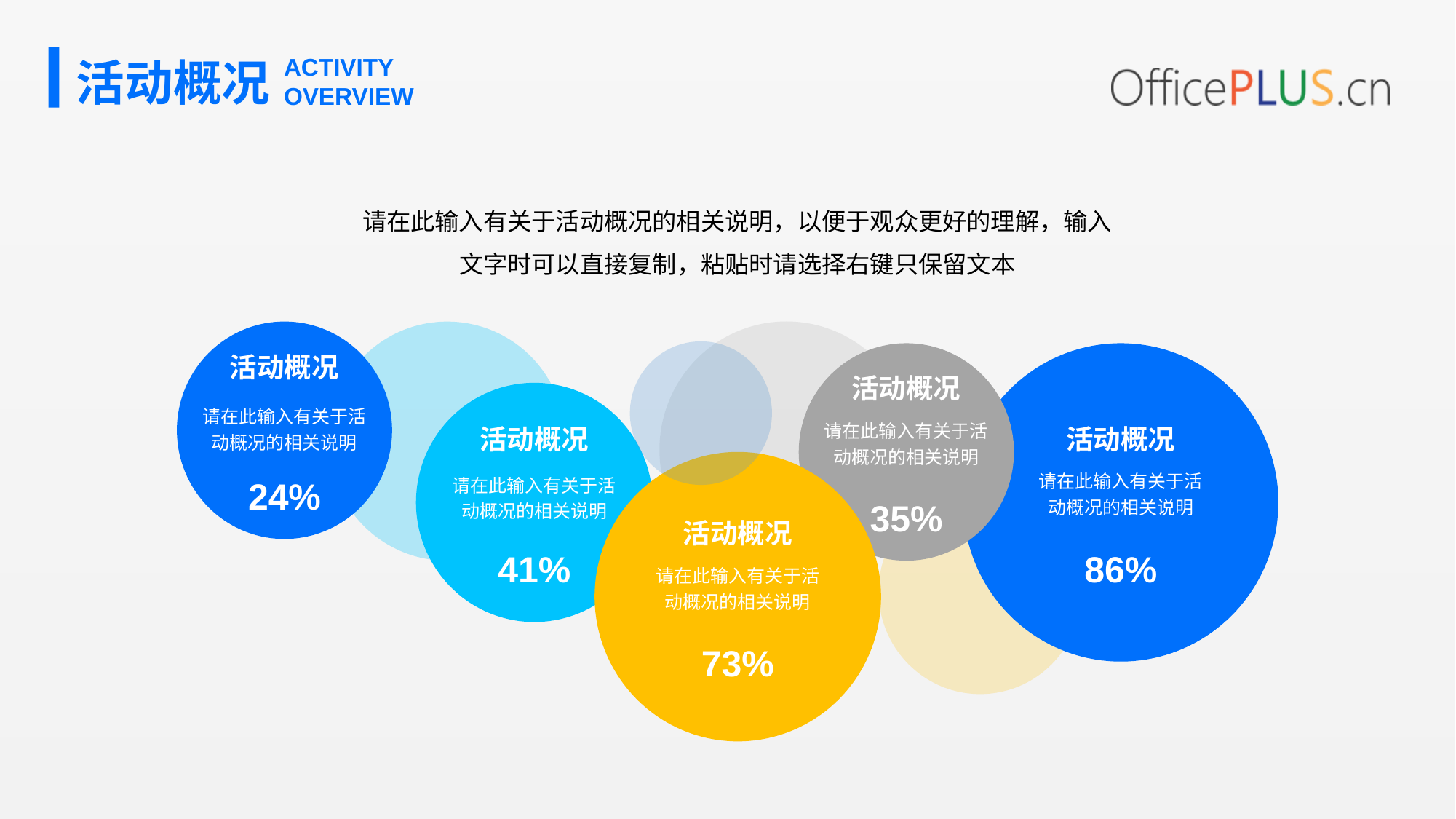

活动概况
ACTIVITY
OVERVIEW
请在此输入有关于活动概况的相关说明，以便于观众更好的理解，输入文字时可以直接复制，粘贴时请选择右键只保留文本

活动概况

活动概况

请在此输入有关于活动概况的相关说明
请在此输入有关于活动概况的相关说明
活动概况
活动概况

请在此输入有关于活动概况的相关说明
请在此输入有关于活动概况的相关说明
24%

35%
活动概况
41%
86%
请在此输入有关于活动概况的相关说明
73%